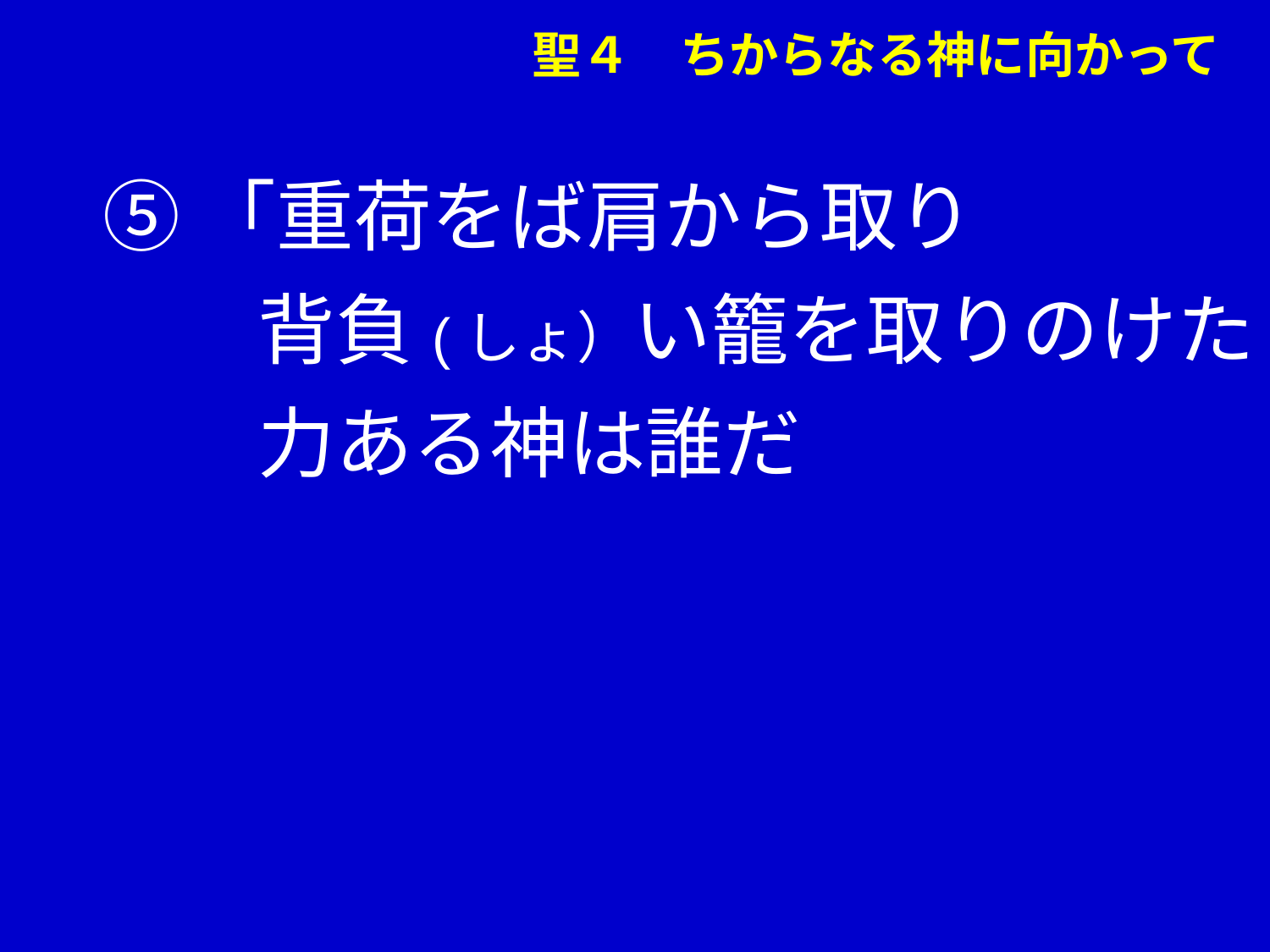

聖４　ちからなる神に向かって
⑤「重荷をば肩から取り
　　背負(しょ）い籠を取りのけた
　　力ある神は誰だ